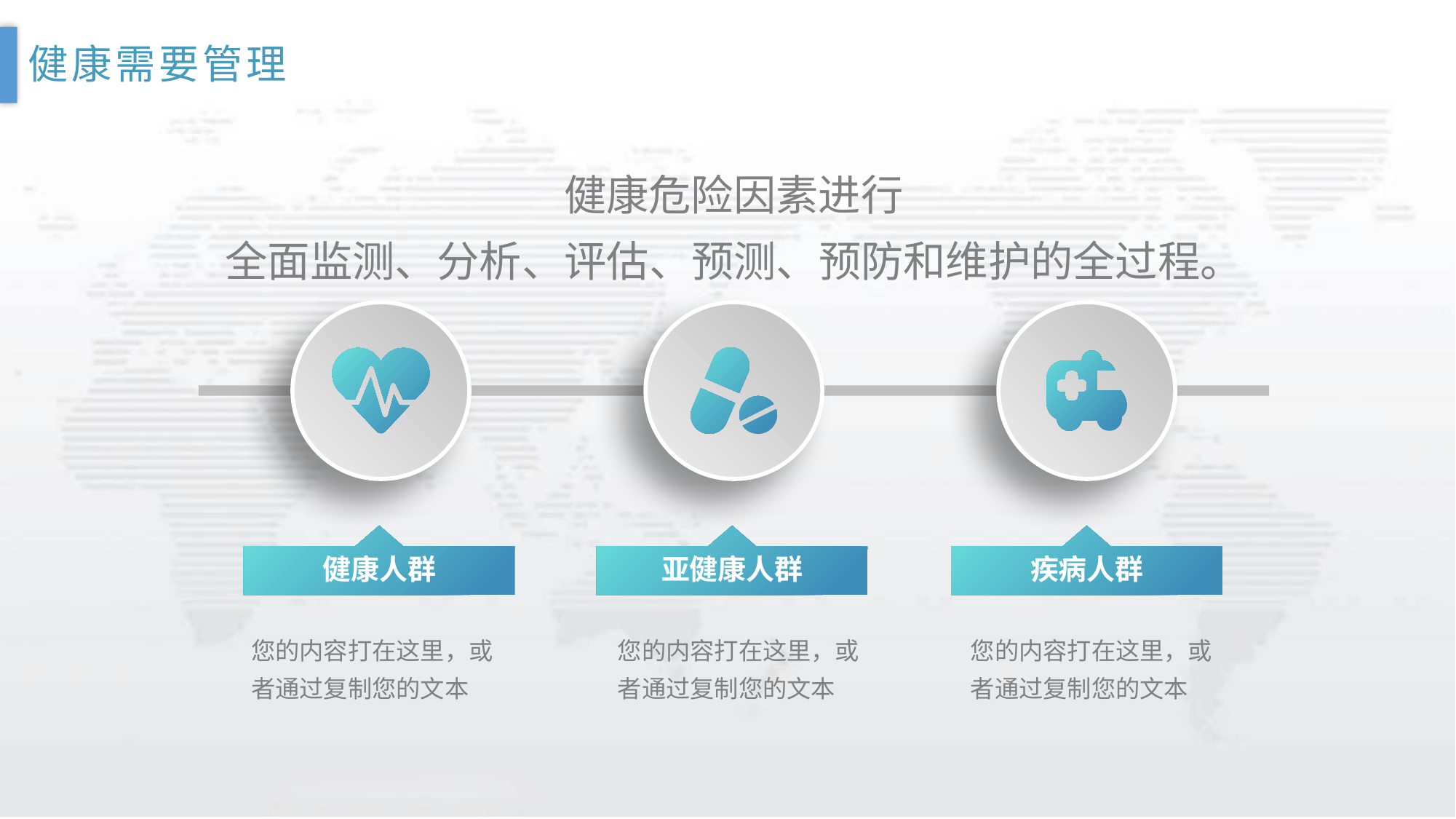

健康需要管理
健康危险因素进行
全面监测、分析、评估、预测、预防和维护的全过程。

健康人群
亚健康人群
疾病人群
您的内容打在这里，或者通过复制您的文本
您的内容打在这里，或者通过复制您的文本
您的内容打在这里，或者通过复制您的文本